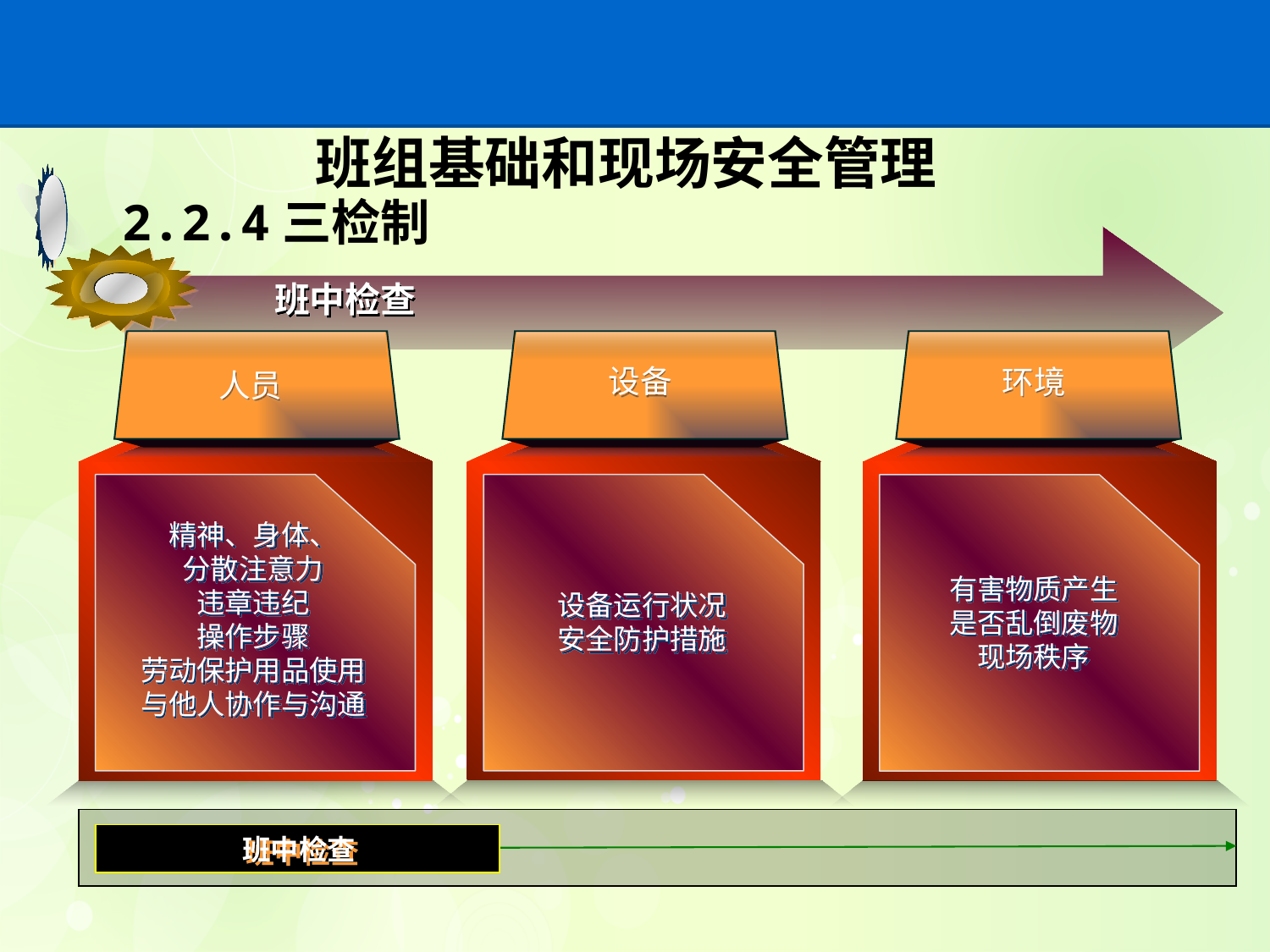

# 班组基础和现场安全管理

2.2.4三检制

班中检查

人员

精神、身体、
分散注意力
违章违纪
操作步骤
劳动保护用品使用
与他人协作与沟通

设备
环境

有害物质产生
是否乱倒废物
现场秩序
设备运行状况
安全防护措施

班中检查